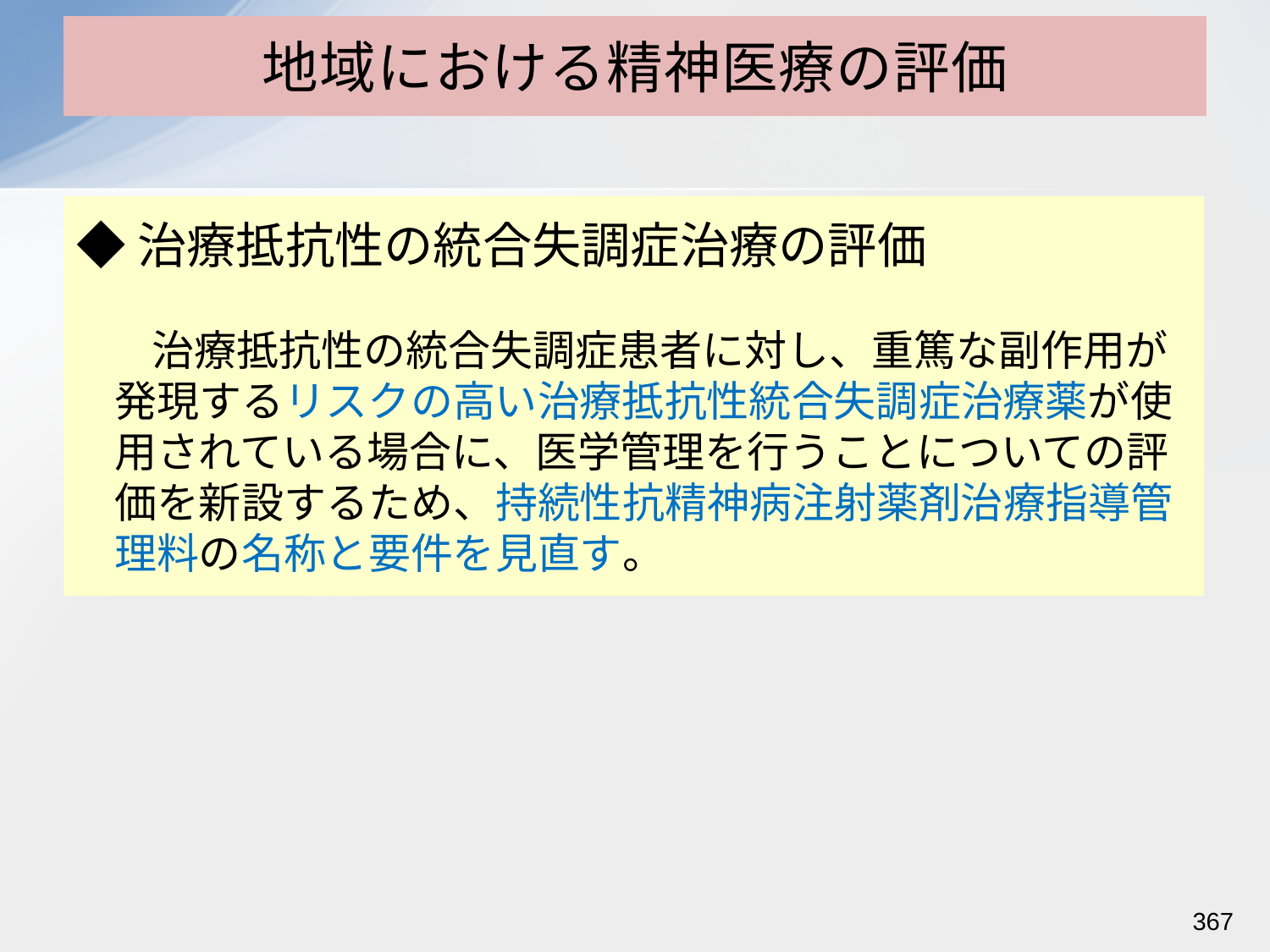

# 地域における精神医療の評価
◆治療抵抗性の統合失調症治療の評価

治療抵抗性の統合失調症患者に対し、重篤な副作用が発現するリスクの高い治療抵抗性統合失調症治療薬が使用されている場合に、医学管理を行うことについての評価を新設するため、持続性抗精神病注射薬剤治療指導管理料の名称と要件を見直す。
367